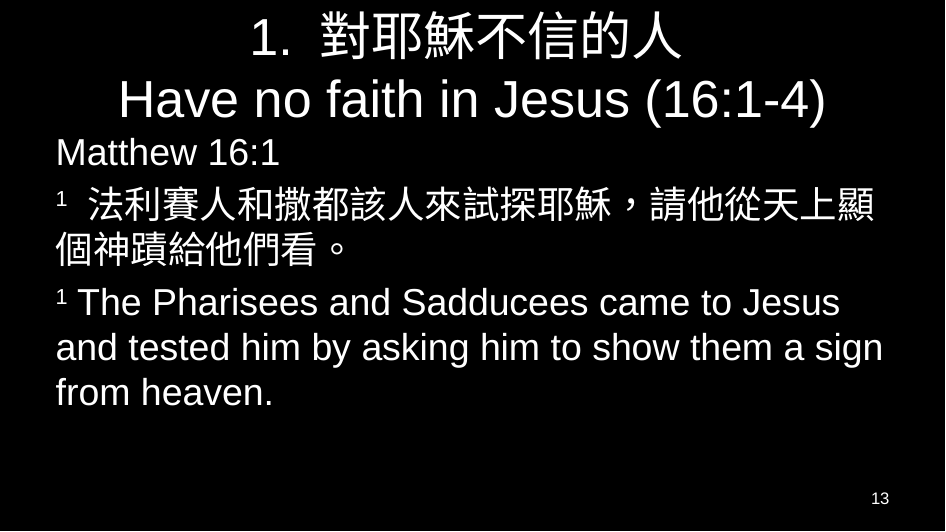

# 1. 對耶穌不信的人 Have no faith in Jesus (16:1-4)
Matthew 16:1
1 法利賽人和撒都該人來試探耶穌，請他從天上顯個神蹟給他們看。
1 The Pharisees and Sadducees came to Jesus and tested him by asking him to show them a sign from heaven.

13